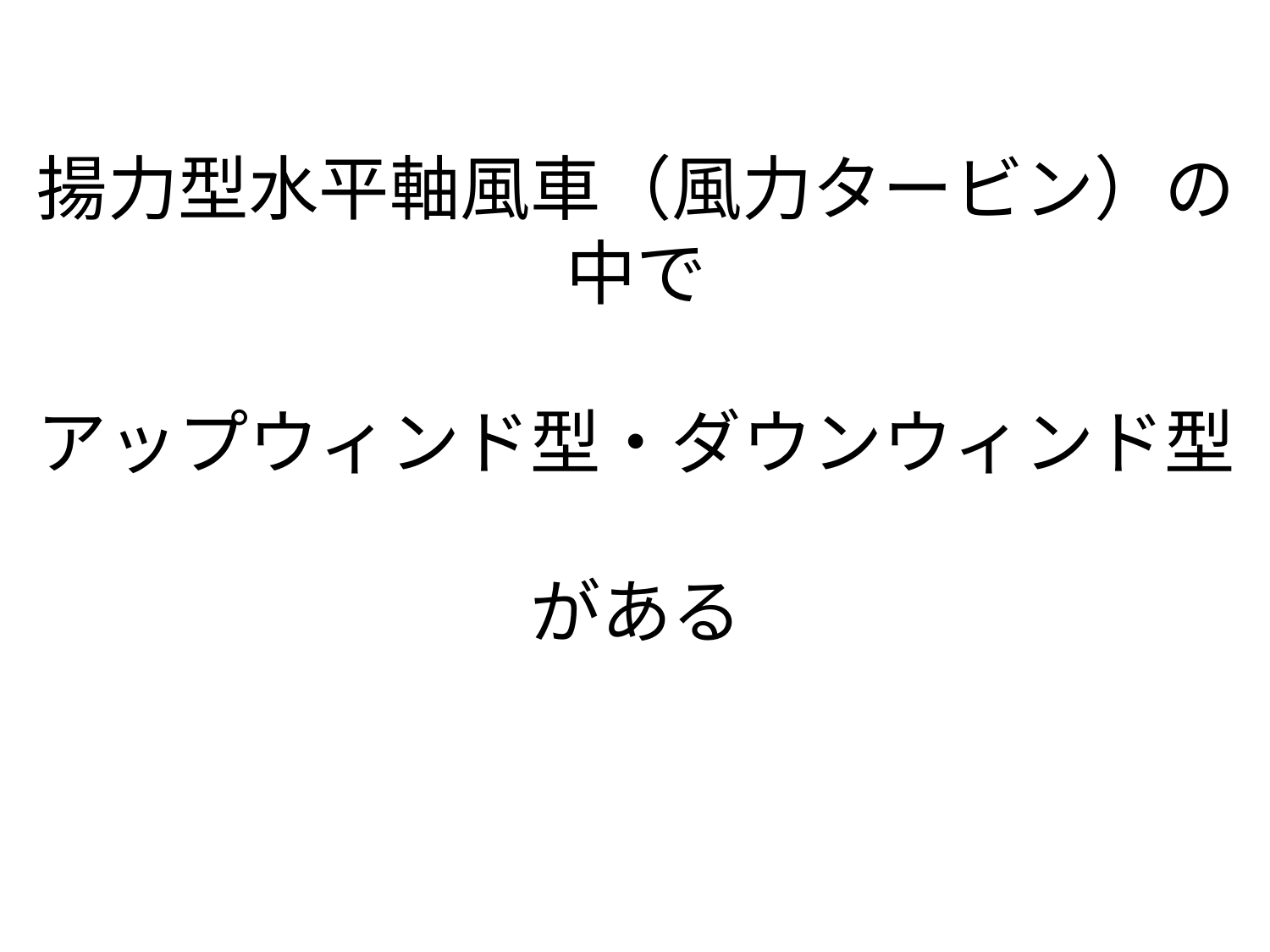

# 揚力型水平軸風車（風力タービン）の中で アップウィンド型・ダウンウィンド型 がある